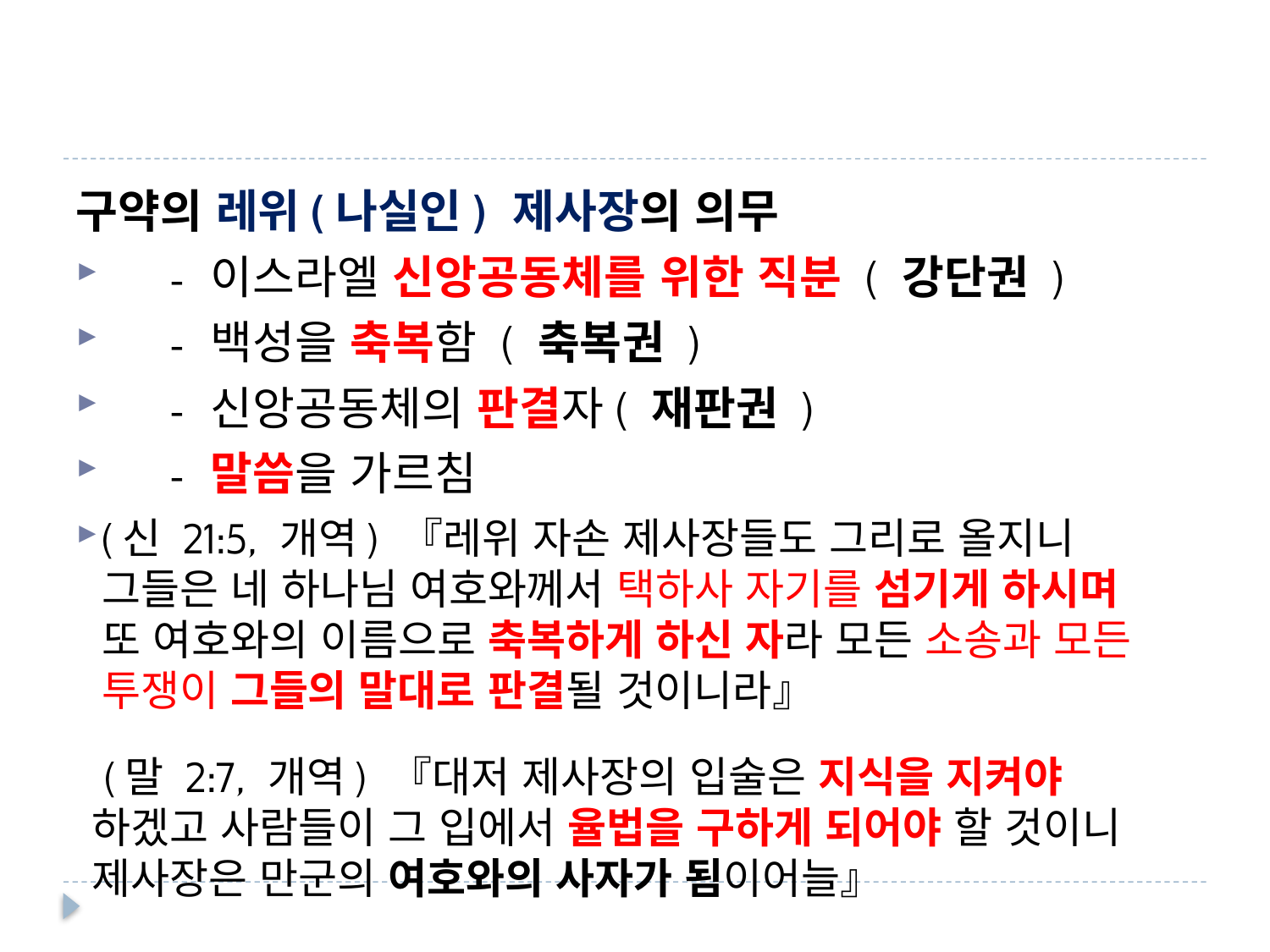

#
구약의 레위(나실인) 제사장의 의무
    - 이스라엘 신앙공동체를 위한 직분 ( 강단권 )
    - 백성을 축복함 ( 축복권 )
    - 신앙공동체의 판결자( 재판권 )
    - 말씀을 가르침

(신 21:5, 개역) 『레위 자손 제사장들도 그리로 올지니 그들은 네 하나님 여호와께서 택하사 자기를 섬기게 하시며 또 여호와의 이름으로 축복하게 하신 자라 모든 소송과 모든 투쟁이 그들의 말대로 판결될 것이니라』
 (말 2:7, 개역) 『대저 제사장의 입술은 지식을 지켜야 하겠고 사람들이 그 입에서 율법을 구하게 되어야 할 것이니 제사장은 만군의 여호와의 사자가 됨이어늘』